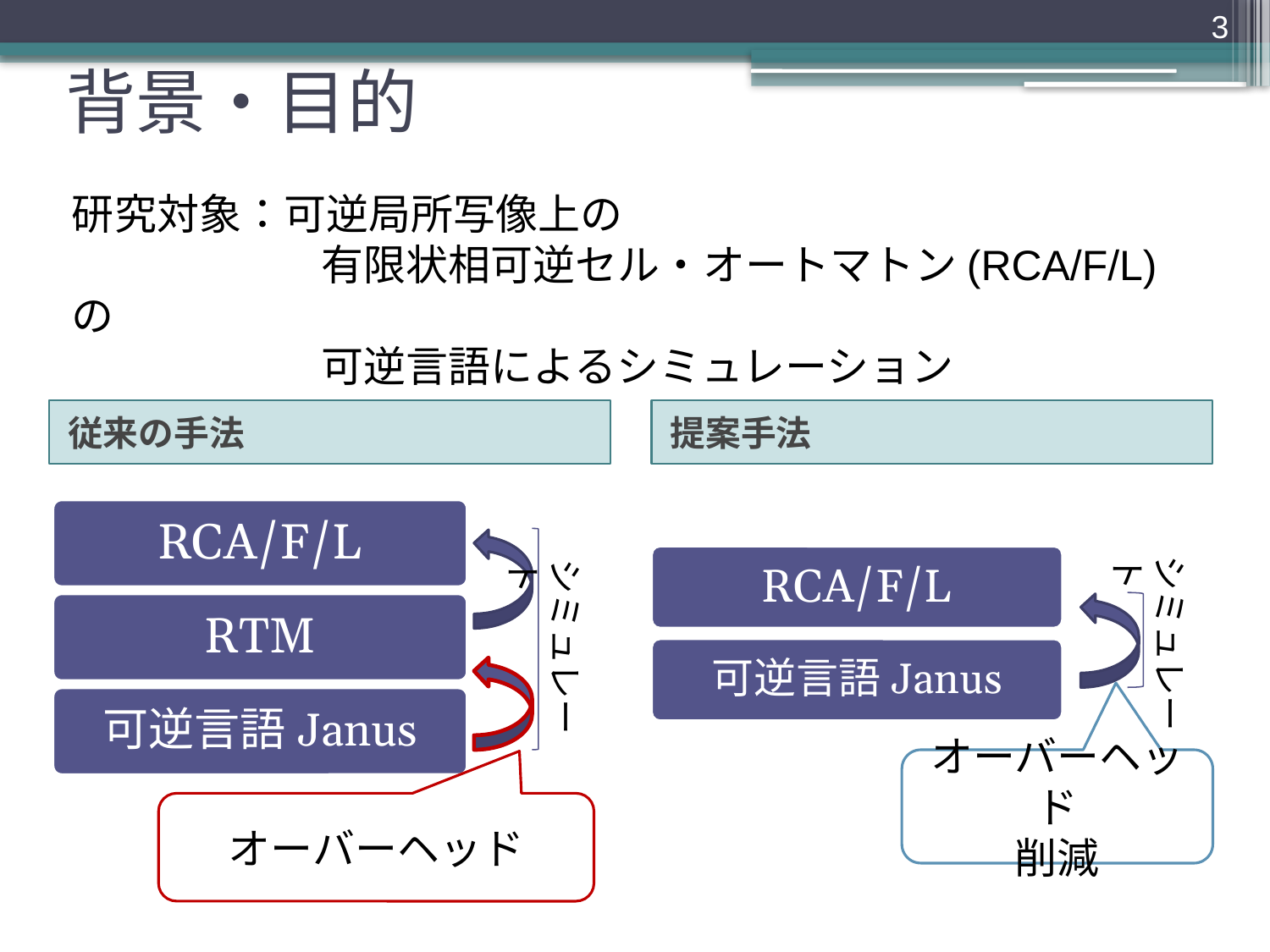

3
# 背景・目的
研究対象：可逆局所写像上の
　　　　　    有限状相可逆セル・オートマトン(RCA/F/L)の
　　　　　    可逆言語によるシミュレーション
従来の手法
提案手法
RCA/F/L
RTM
可逆言語Janus

シミュレート
シミュレート
RCA/F/L
可逆言語Janus

オーバーヘッド
削減
オーバーヘッド